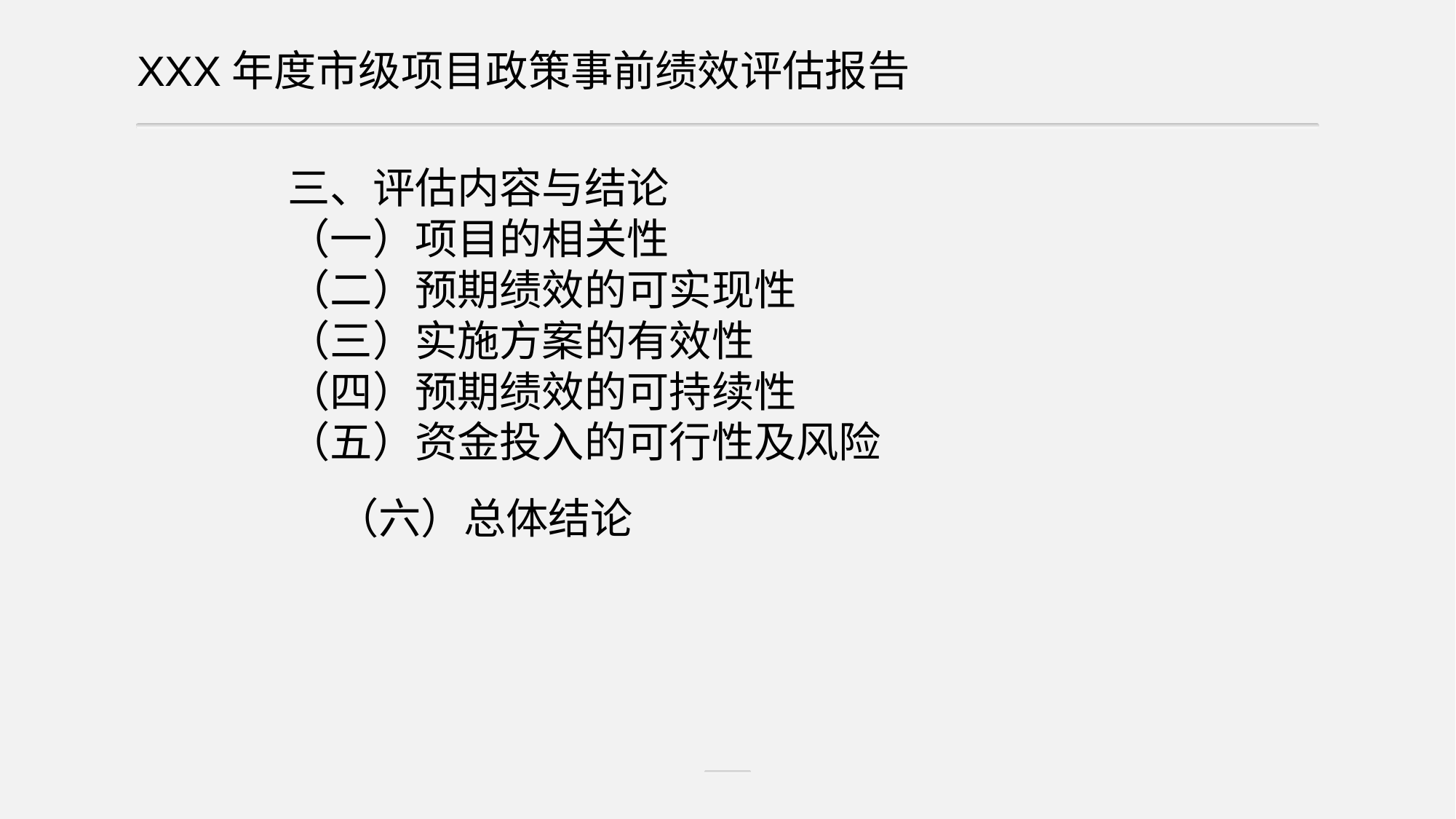

XXX年度市级项目政策事前绩效评估报告
三、评估内容与结论（一）项目的相关性（二）预期绩效的可实现性（三）实施方案的有效性（四）预期绩效的可持续性（五）资金投入的可行性及风险（六）总体结论
56